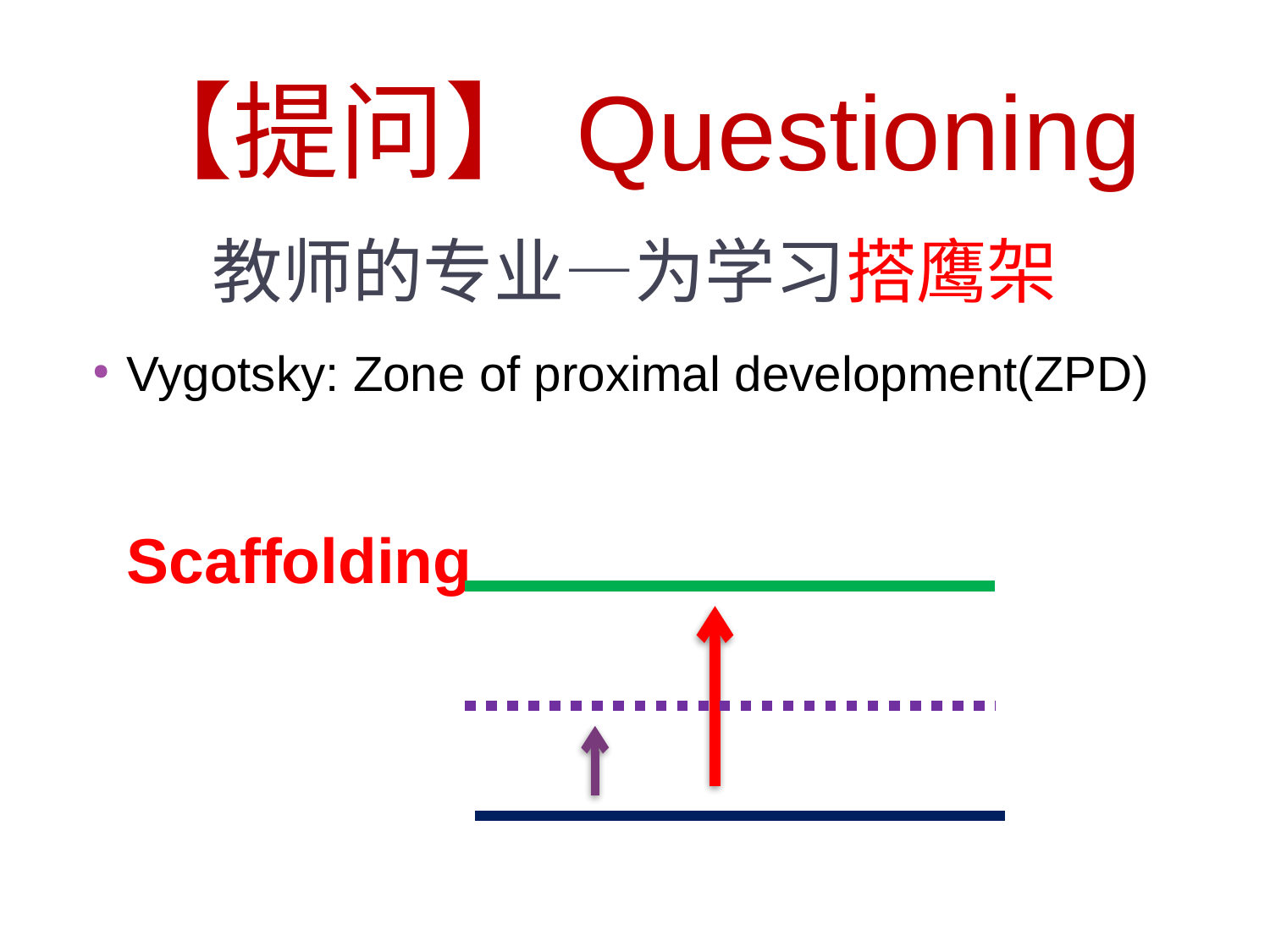

# 【提问】Questioning 教师的专业—为学习搭鹰架
Vygotsky: Zone of proximal development(ZPD)
Scaffolding